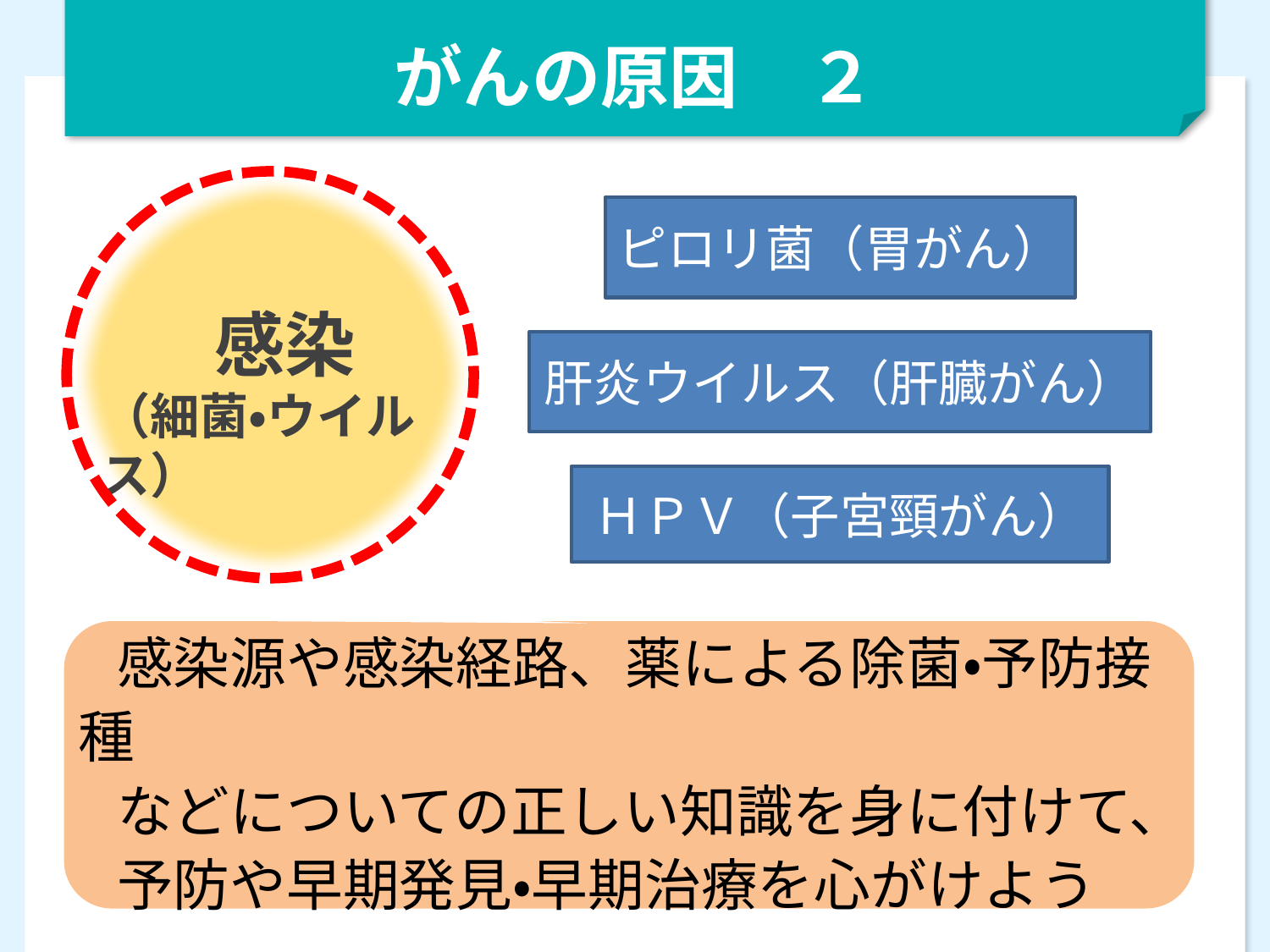

がんの原因　２

      感染
（細菌・ウイルス）
ピロリ菌（胃がん）
肝炎ウイルス（肝臓がん）
ＨＰＶ（子宮頸がん）
  感染源や感染経路、薬による除菌・予防接種
  などについての正しい知識を身に付けて、
  予防や早期発見・早期治療を心がけよう